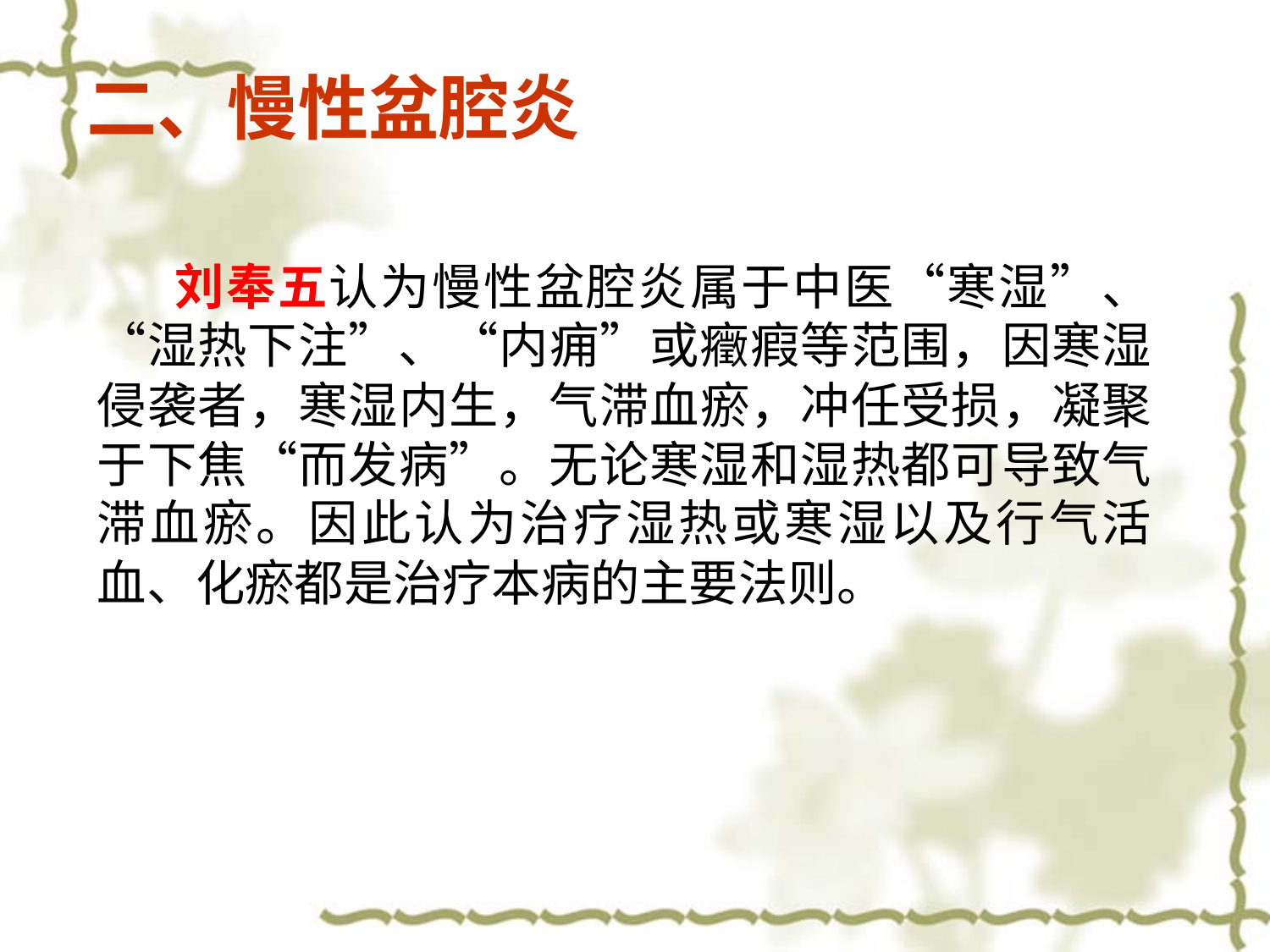

二、慢性盆腔炎

           刘奉五认为慢性盆腔炎属于中医“寒湿”、“湿热下注”、“内痈”或癥瘕等范围，因寒湿侵袭者，寒湿内生，气滞血瘀，冲任受损，凝聚于下焦“而发病”。无论寒湿和湿热都可导致气滞血瘀。因此认为治疗湿热或寒湿以及行气活血、化瘀都是治疗本病的主要法则。